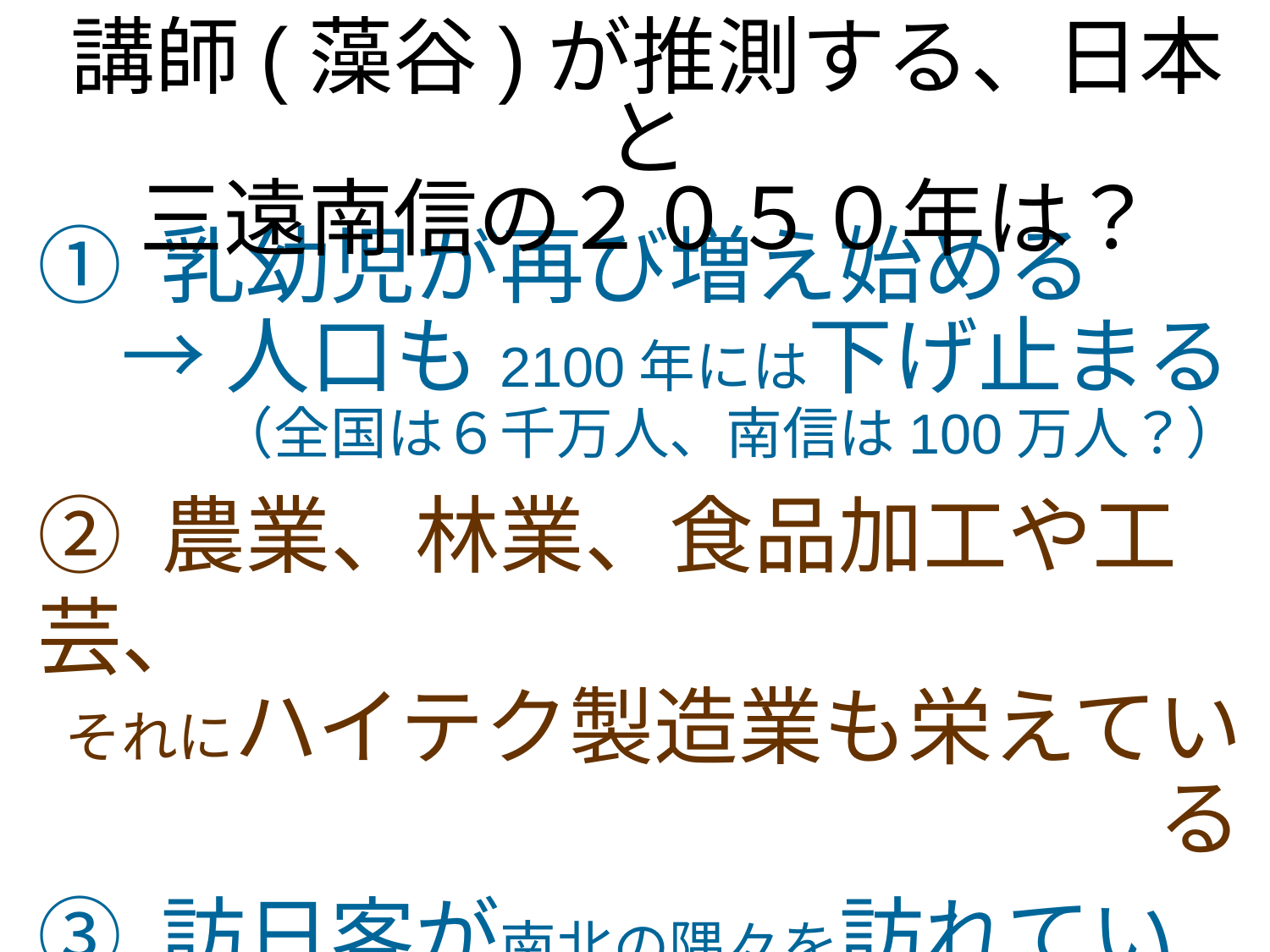

講師(藻谷)が推測する、日本と
三遠南信の２０５０年は？
① 乳幼児が再び増え始める
　→ 人口も2100年には下げ止まる
（全国は６千万人、南信は100万人？）
② 農業、林業、食品加工や工芸、
それにハイテク製造業も栄えている
③ 訪日客が南北の隅々を訪れている
④ 南海トラフ地震時に遠州を南信が支える